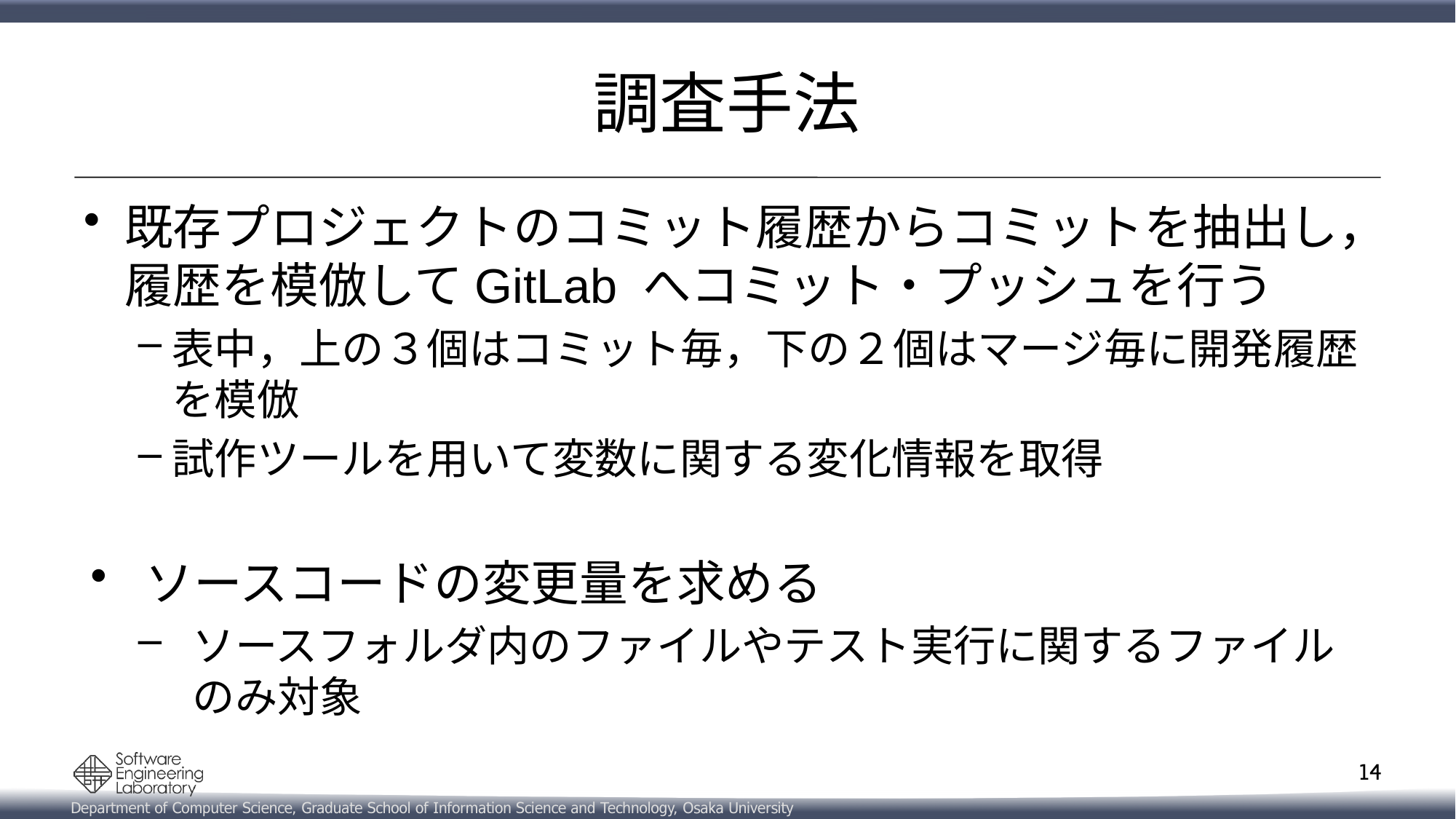

# 調査手法
既存プロジェクトのコミット履歴からコミットを抽出し，履歴を模倣してGitLab へコミット・プッシュを行う
表中，上の３個はコミット毎，下の２個はマージ毎に開発履歴を模倣
試作ツールを用いて変数に関する変化情報を取得

ソースコードの変更量を求める
ソースフォルダ内のファイルやテスト実行に関するファイルのみ対象

14